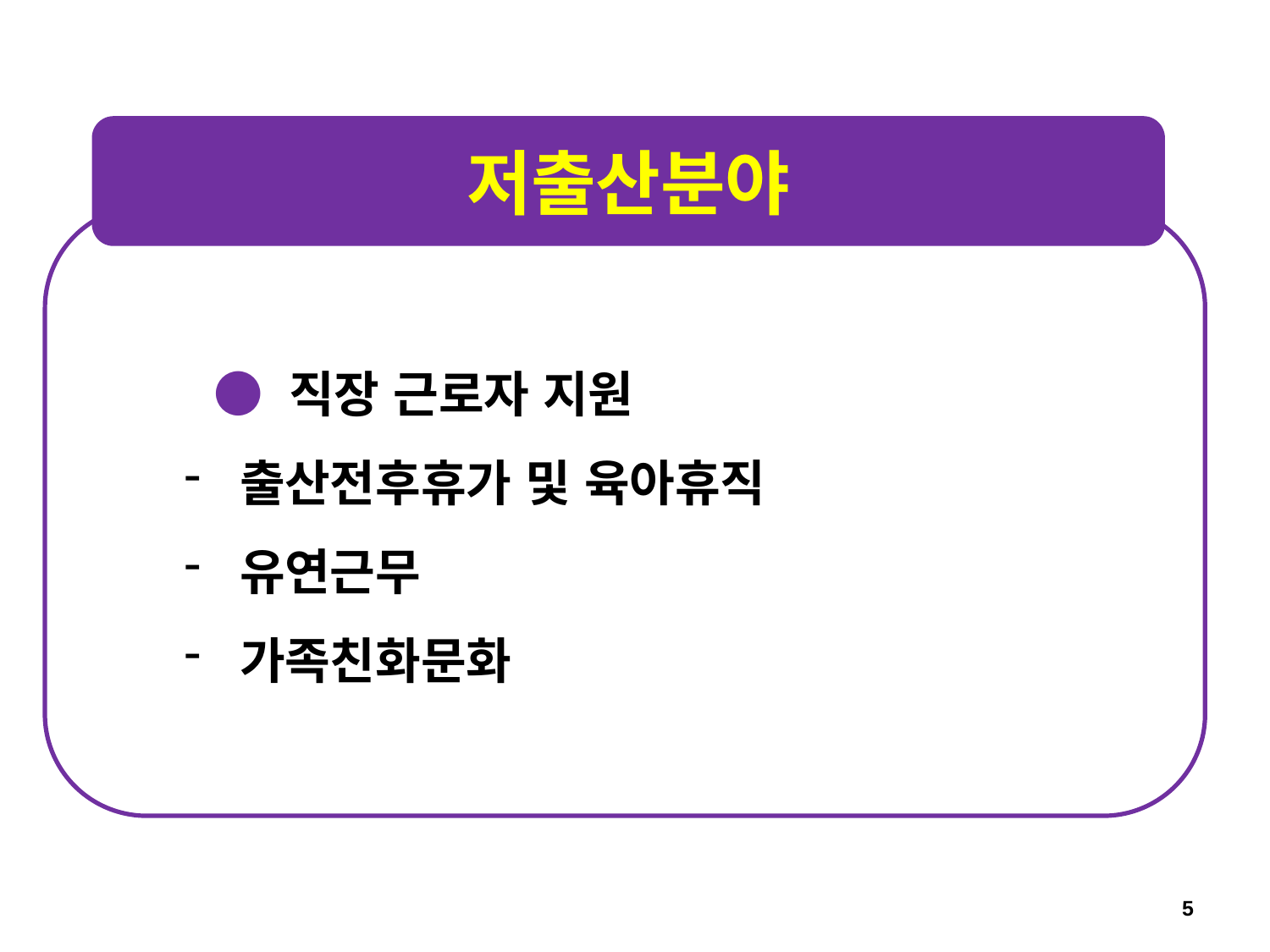

저출산분야
● 직장 근로자 지원
 출산전후휴가 및 육아휴직
 유연근무
 가족친화문화
5